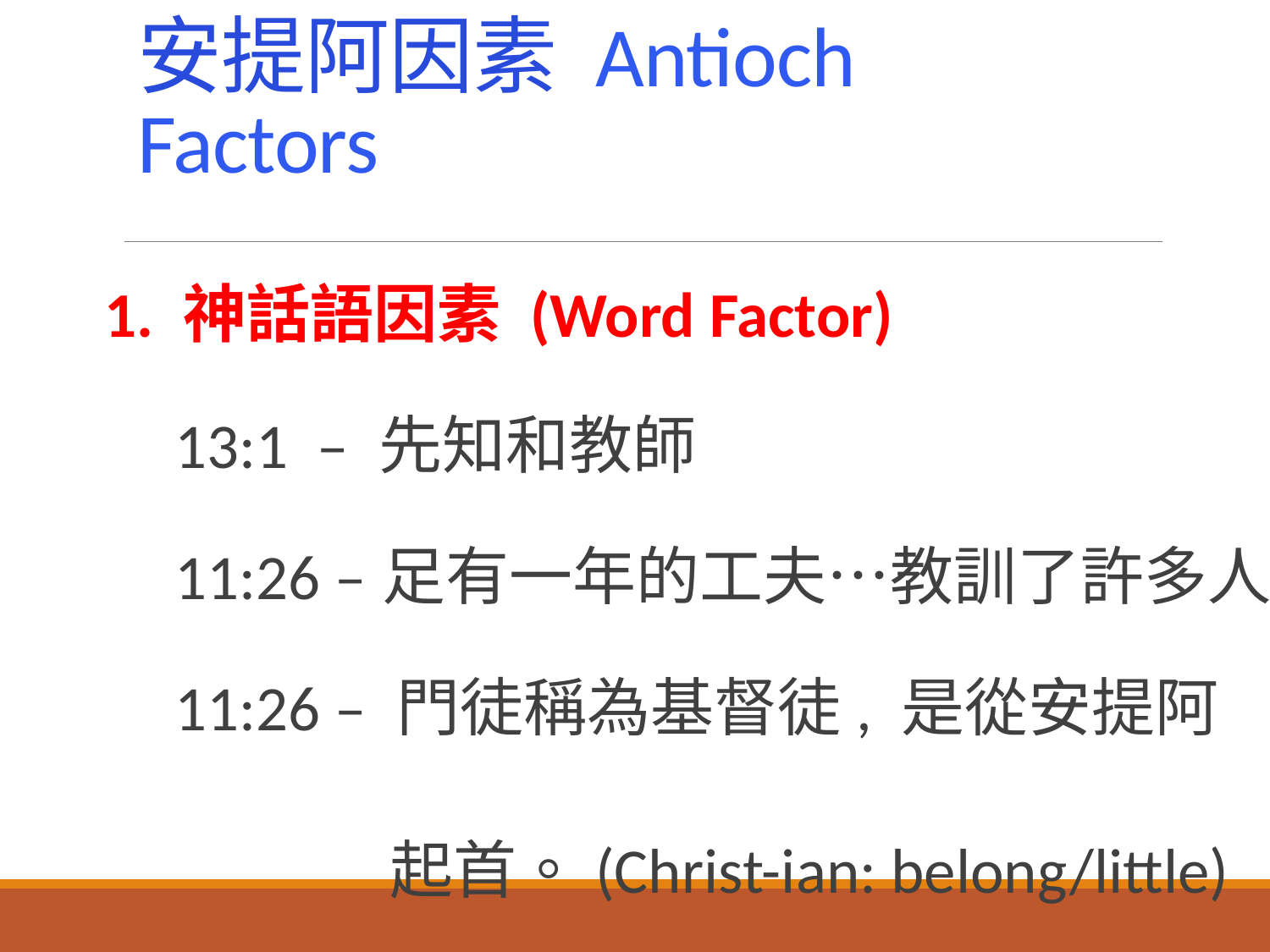

# 安提阿因素 Antioch Factors
1. 神話語因素 (Word Factor)
    13:1  – 先知和教師
    11:26 –足有一年的工夫…教訓了許多人
    11:26 – 門徒稱為基督徒, 是從安提阿
                   起首。(Christ-ian: belong/little)